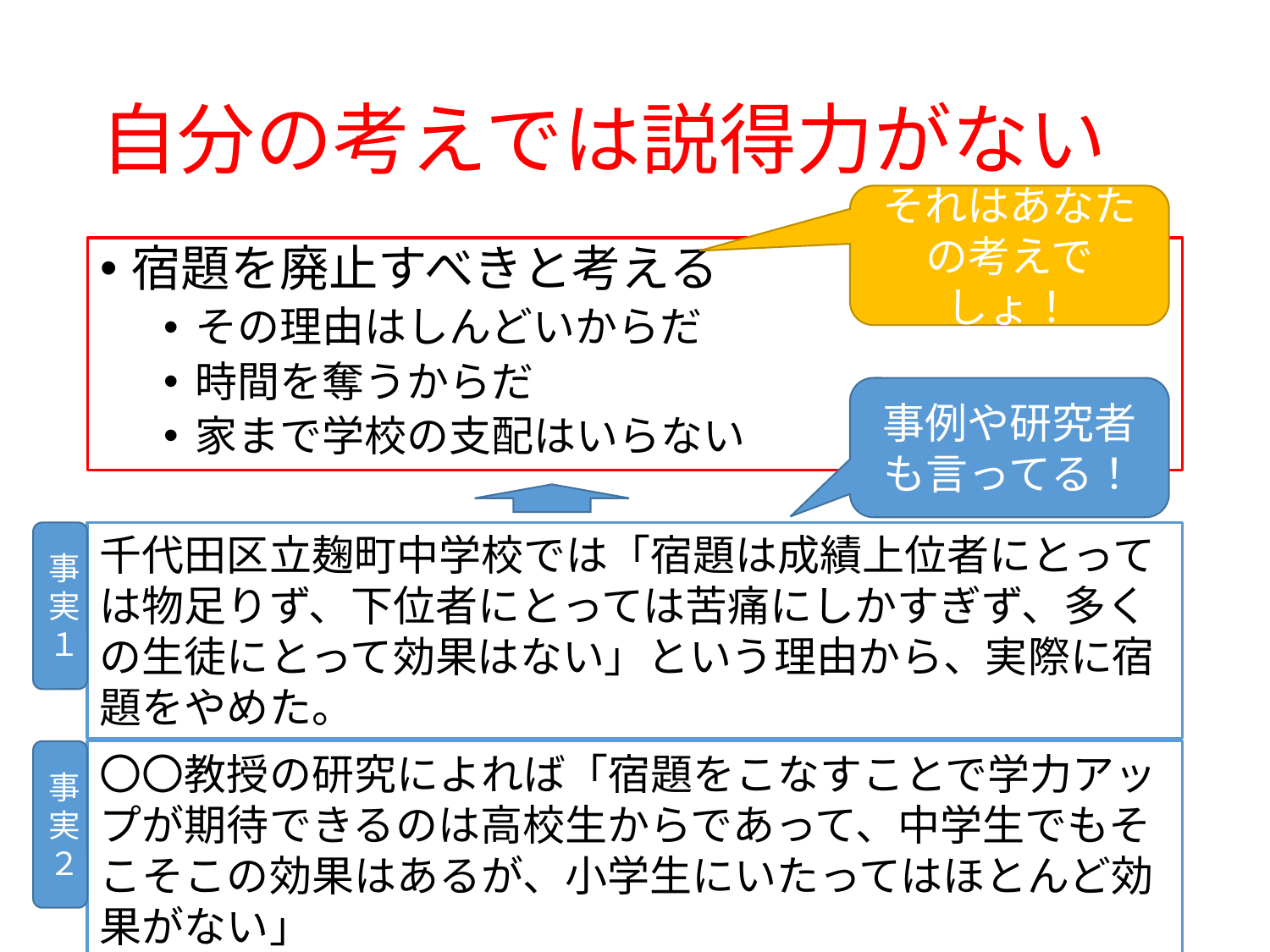

# 自分の考えでは説得力がない
それはあなたの考えでしょ！
宿題を廃止すべきと考える
その理由はしんどいからだ
時間を奪うからだ
家まで学校の支配はいらない
事例や研究者も言ってる！

事実
１
千代田区立麹町中学校では「宿題は成績上位者にとっては物足りず、下位者にとっては苦痛にしかすぎず、多くの生徒にとって効果はない」という理由から、実際に宿題をやめた。
〇〇教授の研究によれば「宿題をこなすことで学力アップが期待できるのは高校生からであって、中学生でもそこそこの効果はあるが、小学生にいたってはほとんど効果がない」
事実
２